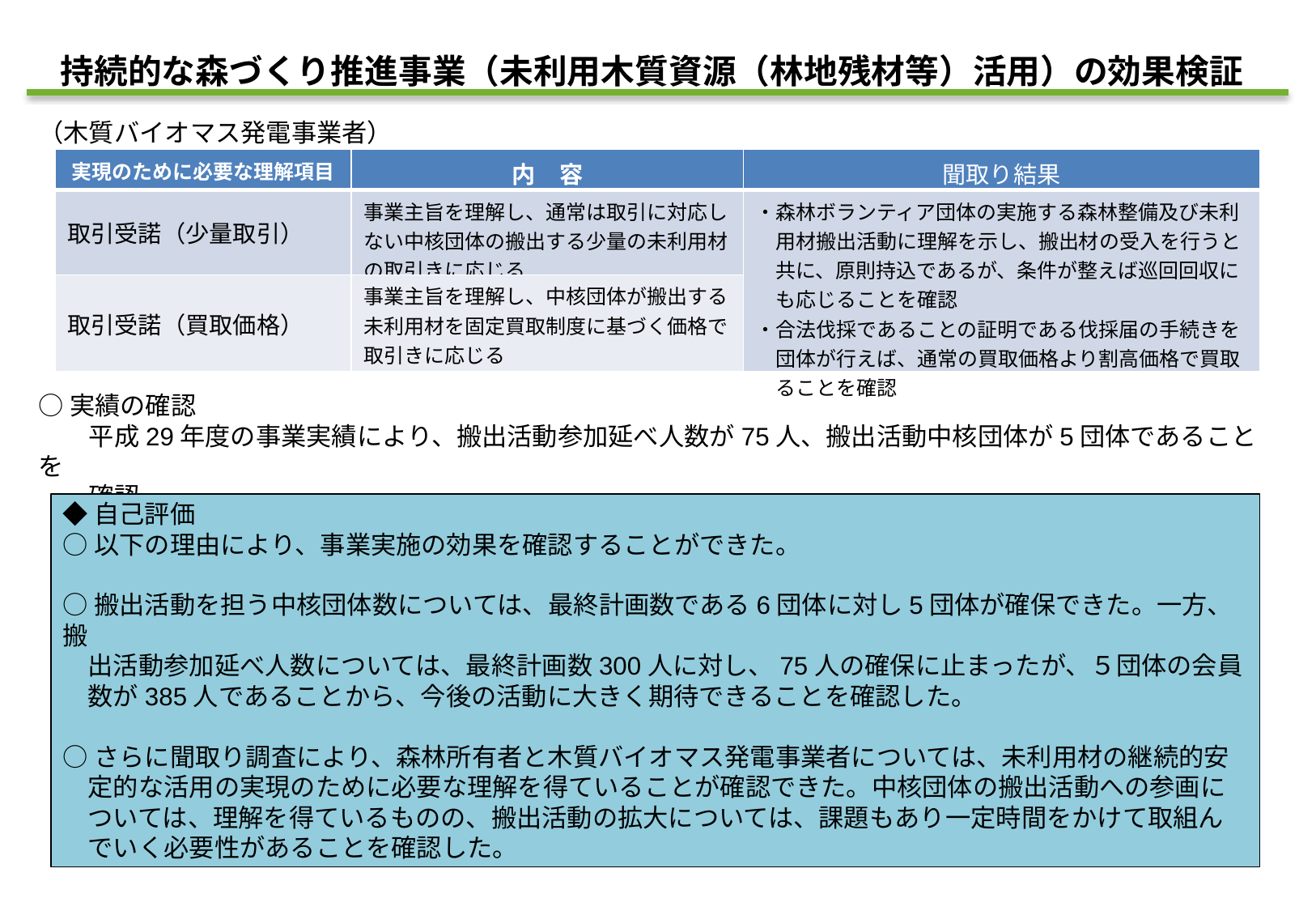

持続的な森づくり推進事業（未利用木質資源（林地残材等）活用）の効果検証
（木質バイオマス発電事業者）

○実績の確認
　　平成29年度の事業実績により、搬出活動参加延べ人数が75人、搬出活動中核団体が5団体であることを
　　確認。

| 実現のために必要な理解項目 | 内　容 | 聞取り結果 |
| --- | --- | --- |
| 取引受諾（少量取引） | 事業主旨を理解し、通常は取引に対応しない中核団体の搬出する少量の未利用材の取引きに応じる | ・森林ボランティア団体の実施する森林整備及び未利 　用材搬出活動に理解を示し、搬出材の受入を行うと 　共に、原則持込であるが、条件が整えば巡回回収に 　も応じることを確認 ・合法伐採であることの証明である伐採届の手続きを 　団体が行えば、通常の買取価格より割高価格で買取 　ることを確認 |
| 取引受諾（買取価格） | 事業主旨を理解し、中核団体が搬出する未利用材を固定買取制度に基づく価格で取引きに応じる |  |
◆自己評価
○以下の理由により、事業実施の効果を確認することができた。

○搬出活動を担う中核団体数については、最終計画数である6団体に対し5団体が確保できた。一方、搬
　出活動参加延べ人数については、最終計画数300人に対し、75人の確保に止まったが、５団体の会員
　数が385人であることから、今後の活動に大きく期待できることを確認した。

○さらに聞取り調査により、森林所有者と木質バイオマス発電事業者については、未利用材の継続的安
　定的な活用の実現のために必要な理解を得ていることが確認できた。中核団体の搬出活動への参画に
　ついては、理解を得ているものの、搬出活動の拡大については、課題もあり一定時間をかけて取組ん
　でいく必要性があることを確認した。